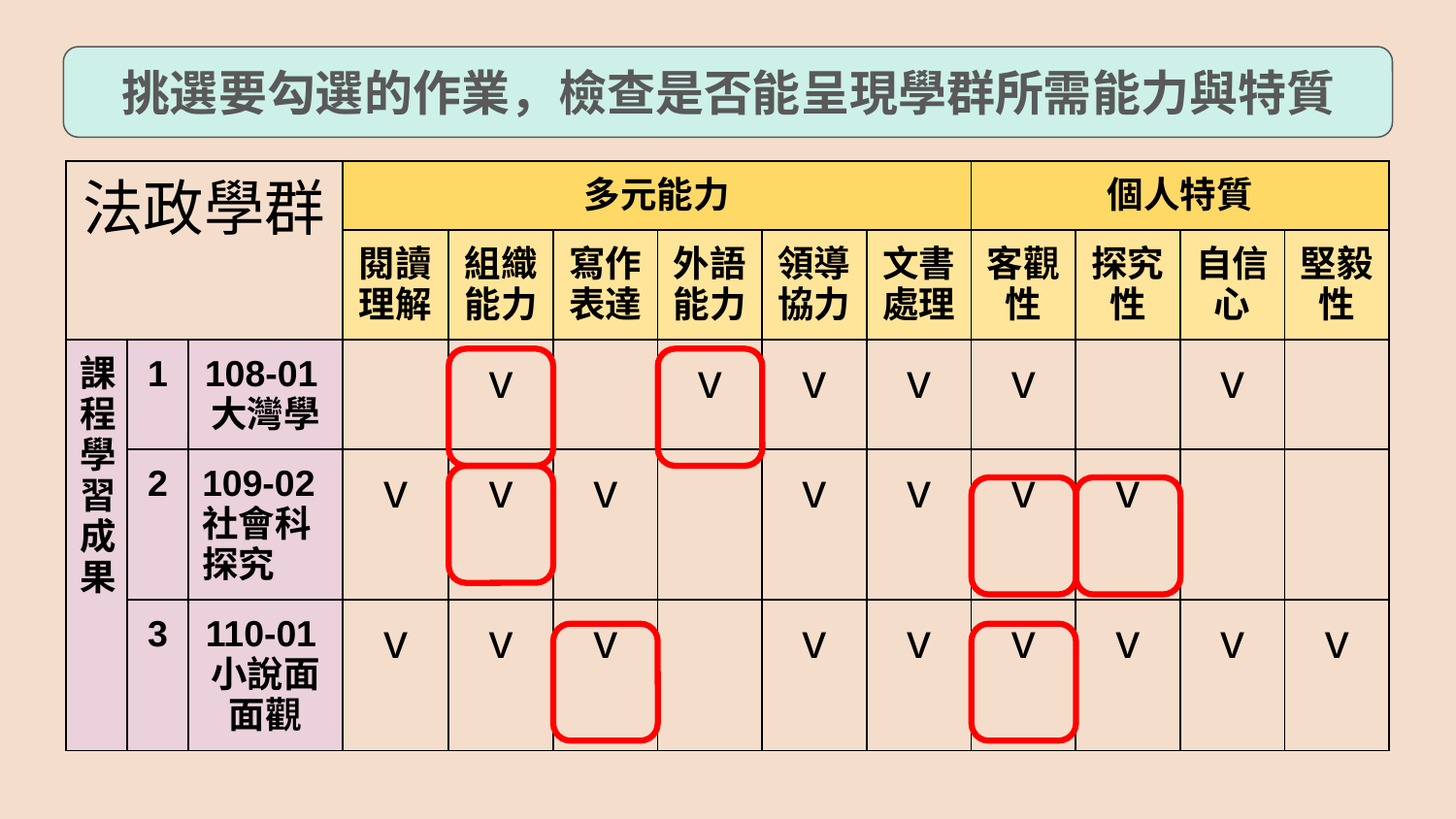

挑選要勾選的作業，檢查是否能呈現學群所需能力與特質
| 法政學群 |  |  | 多元能力 |  |  |  |  |  | 個人特質 |  |  |  |
| --- | --- | --- | --- | --- | --- | --- | --- | --- | --- | --- | --- | --- |
|  |  |  | 閱讀理解 | 組織能力 | 寫作表達 | 外語能力 | 領導協力 | 文書處理 | 客觀性 | 探究性 | 自信心 | 堅毅性 |
| 課程學習成果 | 1 | 108-01大灣學 |  | v |  | v | v | v | v |  | v |  |
|  | 2 | 109-02社會科探究 | v | v | v |  | v | v | v | v |  |  |
|  | 3 | 110-01小說面面觀 | v | v | v |  | v | v | v | v | v | v |